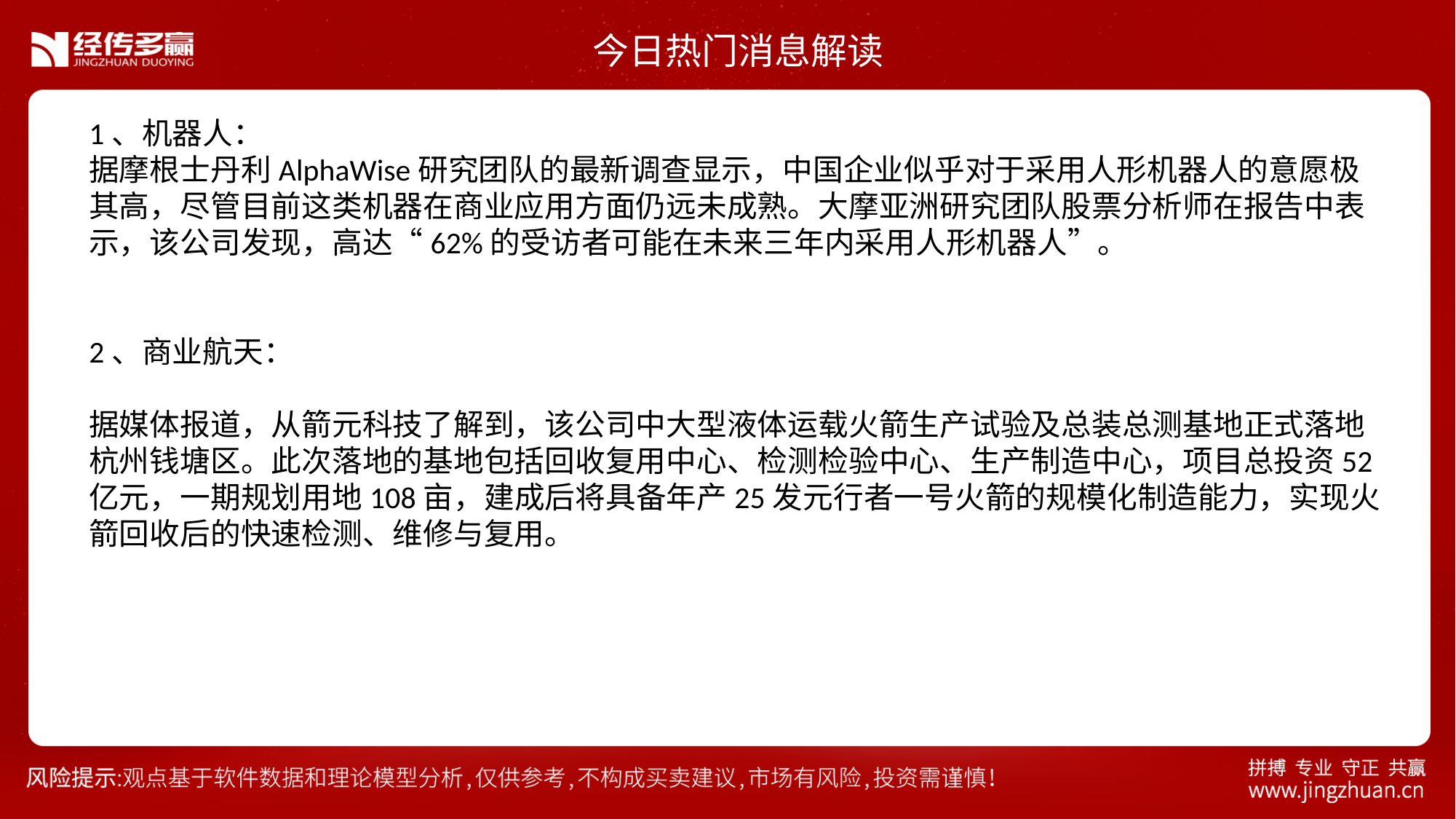

今日热门消息解读
1、机器人：
据摩根士丹利AlphaWise研究团队的最新调查显示，中国企业似乎对于采用人形机器人的意愿极其高，尽管目前这类机器在商业应用方面仍远未成熟。大摩亚洲研究团队股票分析师在报告中表示，该公司发现，高达“62%的受访者可能在未来三年内采用人形机器人”。

2、商业航天：

据媒体报道，从箭元科技了解到，该公司中大型液体运载火箭生产试验及总装总测基地正式落地杭州钱塘区。此次落地的基地包括回收复用中心、检测检验中心、生产制造中心，项目总投资52亿元，一期规划用地108亩，建成后将具备年产25发元行者一号火箭的规模化制造能力，实现火箭回收后的快速检测、维修与复用。